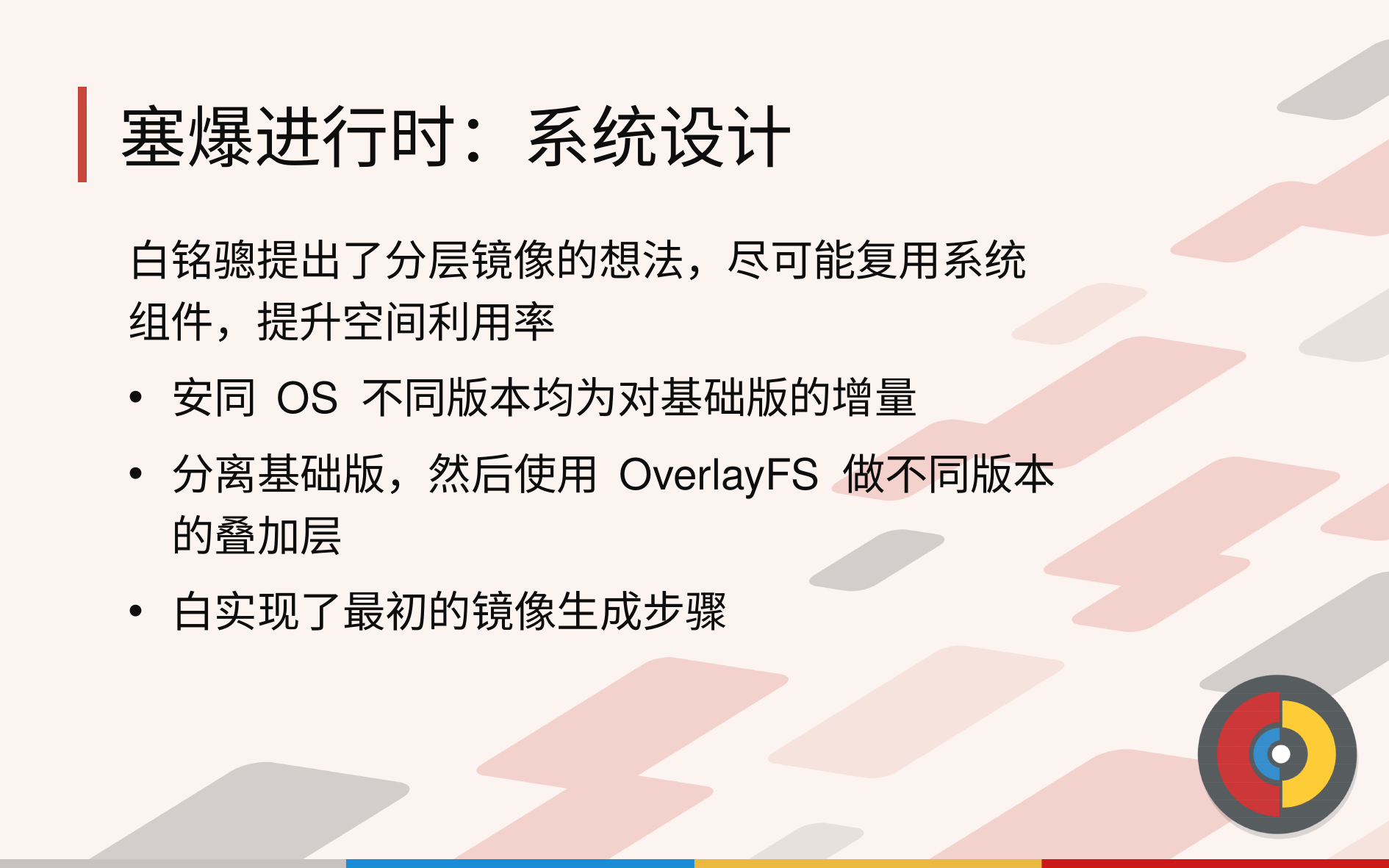

# 塞爆进行时：系统设计
白铭骢提出了分层镜像的想法，尽可能复用系统组件，提升空间利用率
安同 OS 不同版本均为对基础版的增量
分离基础版，然后使用 OverlayFS 做不同版本的叠加层
白实现了最初的镜像生成步骤